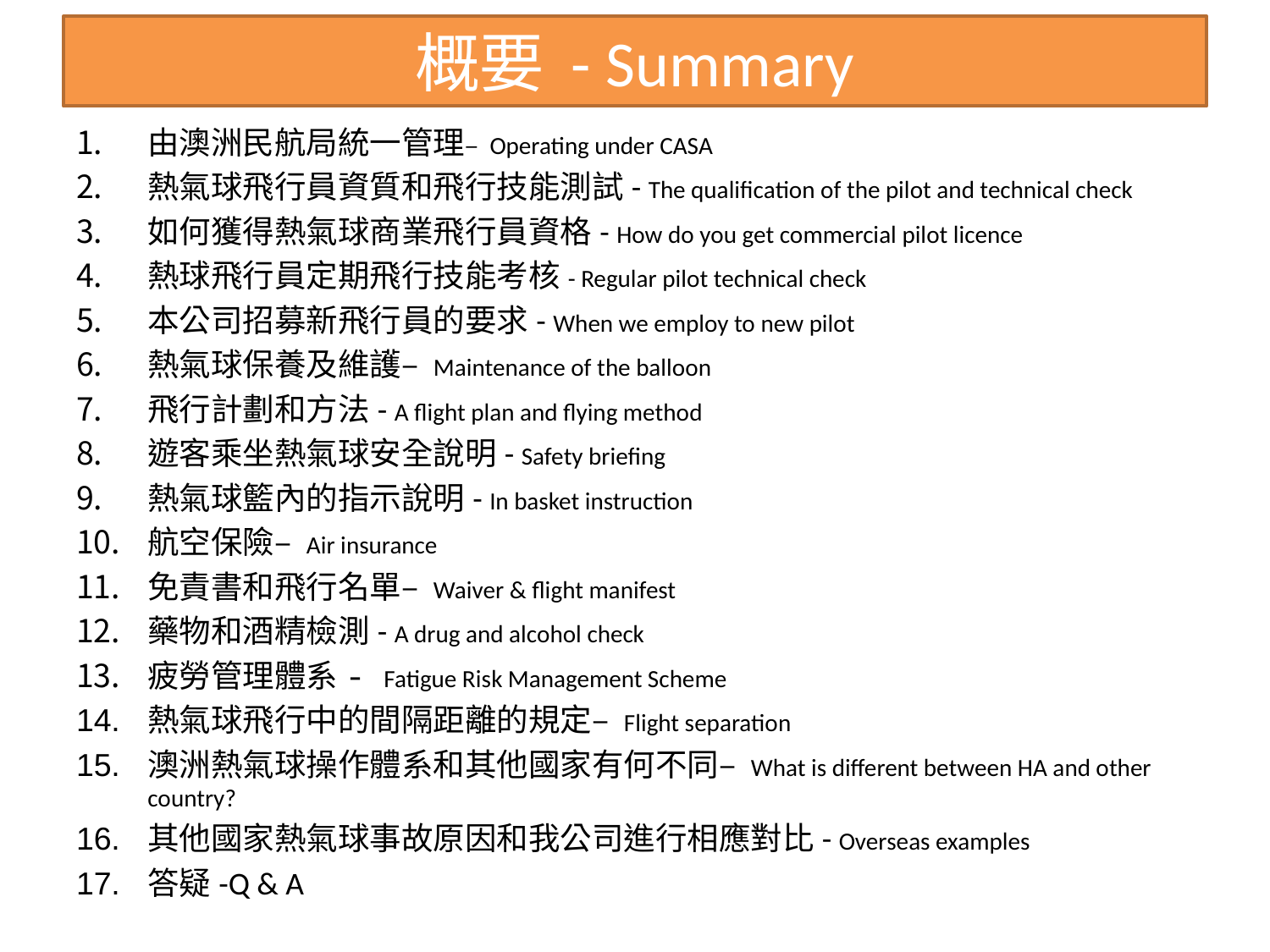

# 概要 - Summary
由澳洲民航局統一管理– Operating under CASA
熱氣球飛行員資質和飛行技能測試- The qualification of the pilot and technical check
如何獲得熱氣球商業飛行員資格- How do you get commercial pilot licence
熱球飛行員定期飛行技能考核- Regular pilot technical check
本公司招募新飛行員的要求- When we employ to new pilot
熱氣球保養及維護– Maintenance of the balloon
飛行計劃和方法- A flight plan and flying method
遊客乘坐熱氣球安全說明- Safety briefing
熱氣球籃內的指示說明- In basket instruction
航空保險– Air insurance
免責書和飛行名單– Waiver & flight manifest
藥物和酒精檢測- A drug and alcohol check
疲勞管理體系- Fatigue Risk Management Scheme
熱氣球飛行中的間隔距離的規定– Flight separation
澳洲熱氣球操作體系和其他國家有何不同– What is different between HA and other country?
其他國家熱氣球事故原因和我公司進行相應對比- Overseas examples
答疑-Q & A